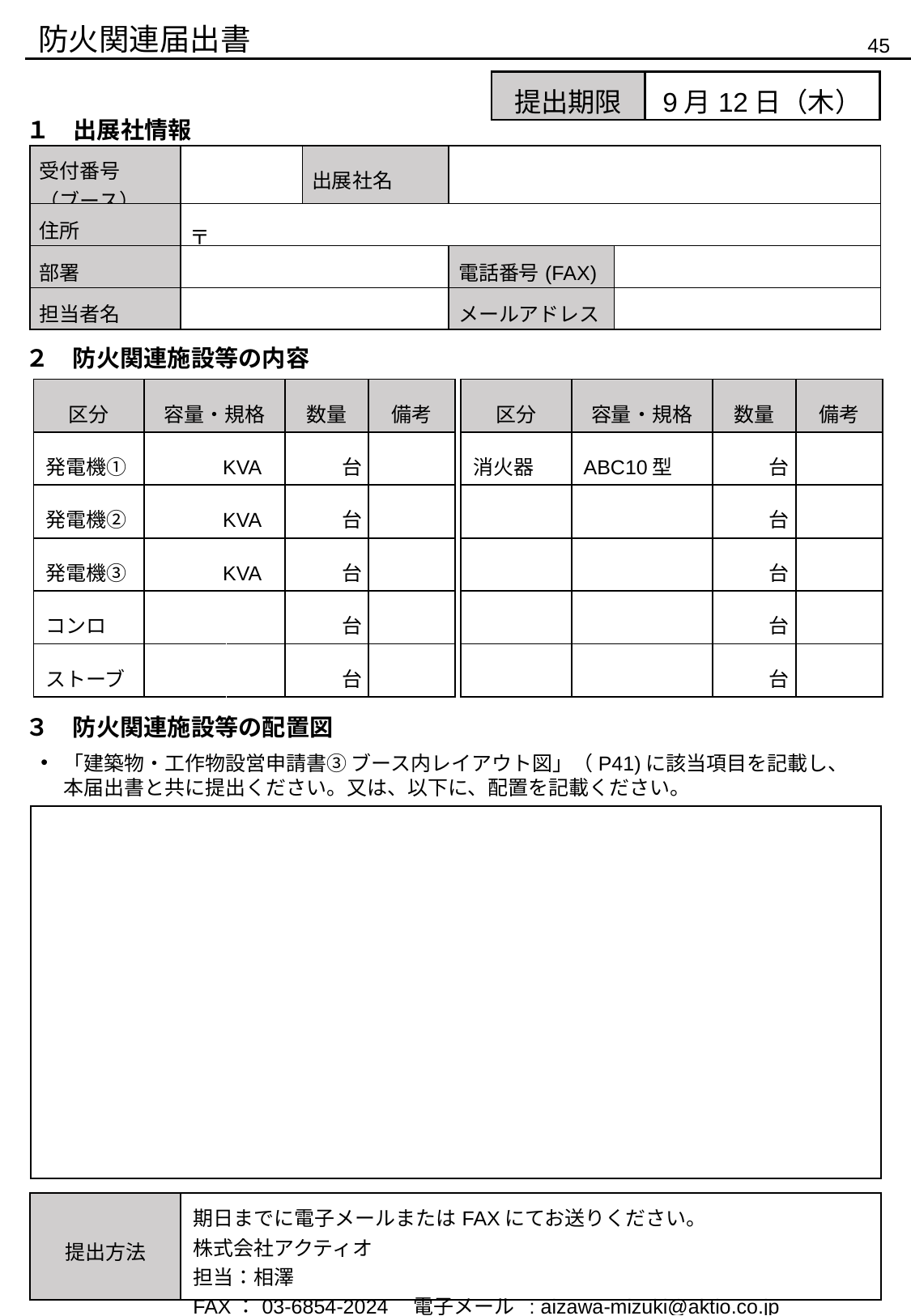

防火関連届出書
45
| 提出期限 | 9月12日（木） |
| --- | --- |
１　出展社情報
| 受付番号 （ブース） |  | 出展社名 |  |  |
| --- | --- | --- | --- | --- |
| 住所 | 〒 |  |  |  |
| 部署 |  |  | 電話番号(FAX) |  |
| 担当者名 |  |  | メールアドレス |  |
２　防火関連施設等の内容
| 区分 | 容量・規格 |  | 数量 |  | 備考 |
| --- | --- | --- | --- | --- | --- |
| 発電機① | KVA |  |  | 台 |  |
| 発電機② | KVA |  |  | 台 |  |
| 発電機③ | KVA |  |  | 台 |  |
| コンロ |  |  |  | 台 |  |
| ストーブ |  |  |  | 台 |  |
| 区分 | 容量・規格 | 数量 |  | 備考 |
| --- | --- | --- | --- | --- |
| 消火器 | ABC10型 |  | 台 |  |
|  |  |  | 台 |  |
|  |  |  | 台 |  |
|  |  |  | 台 |  |
|  |  |  | 台 |  |
３　防火関連施設等の配置図
「建築物・工作物設営申請書③ ブース内レイアウト図」（P41)に該当項目を記載し、本届出書と共に提出ください。又は、以下に、配置を記載ください。

| 提出方法 | 期日までに電子メールまたはFAXにてお送りください。 株式会社アクティオ 担当：相澤 FAX：03-6854-2024　電子メール : aizawa-mizuki@aktio.co.jp |
| --- | --- |